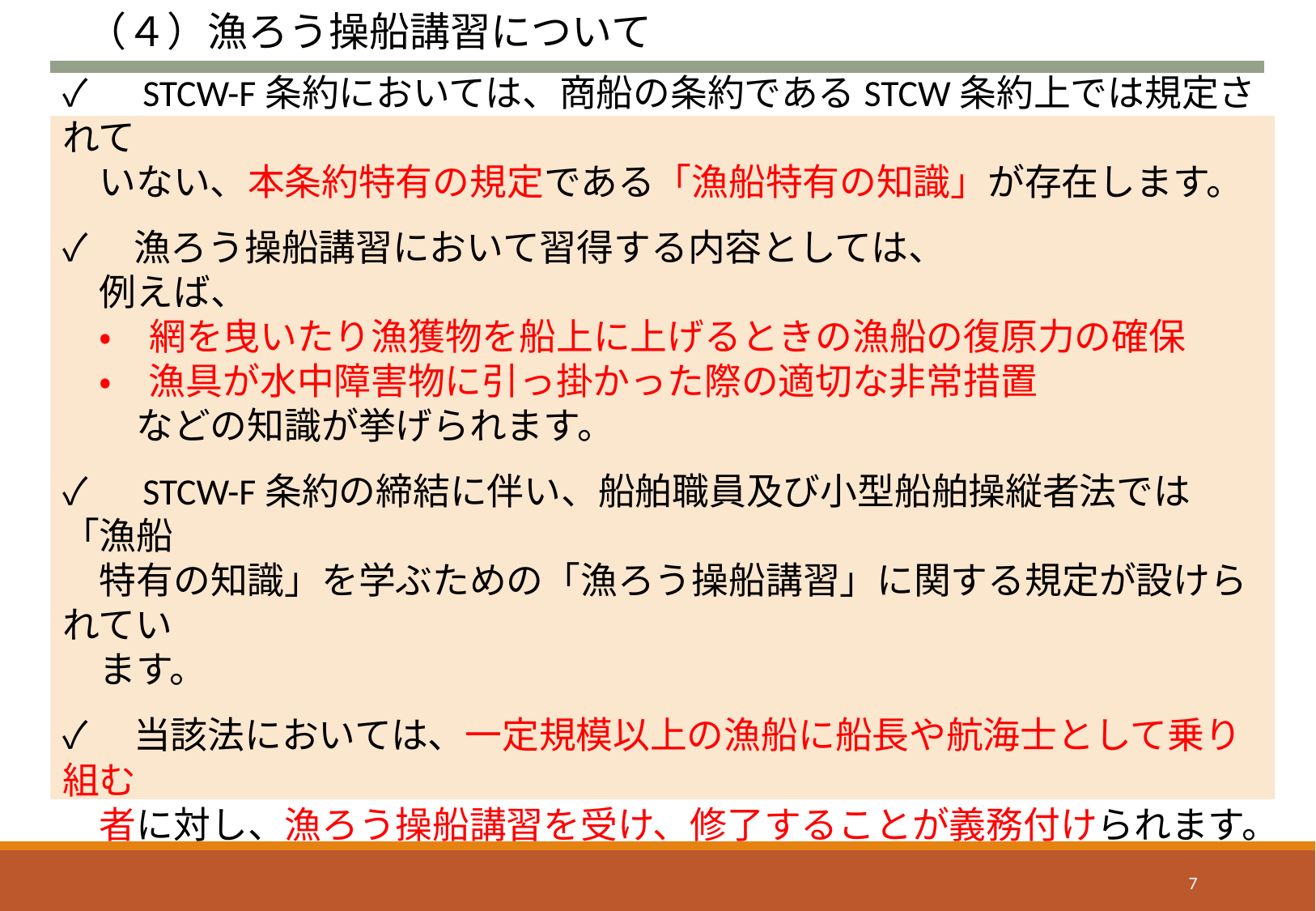

（４）漁ろう操船講習について
✓　STCW-F条約においては、商船の条約であるSTCW条約上では規定されて
　いない、本条約特有の規定である「漁船特有の知識」が存在します。

✓　漁ろう操船講習において習得する内容としては、
　例えば、
　・　網を曳いたり漁獲物を船上に上げるときの漁船の復原力の確保
　・　漁具が水中障害物に引っ掛かった際の適切な非常措置
　　などの知識が挙げられます。

✓　STCW-F条約の締結に伴い、船舶職員及び小型船舶操縦者法では「漁船
　特有の知識」を学ぶための「漁ろう操船講習」に関する規定が設けられてい
　ます。

✓　当該法においては、一定規模以上の漁船に船長や航海士として乗り組む
　者に対し、漁ろう操船講習を受け、修了することが義務付けられます。
# Ⅰ.●●
7